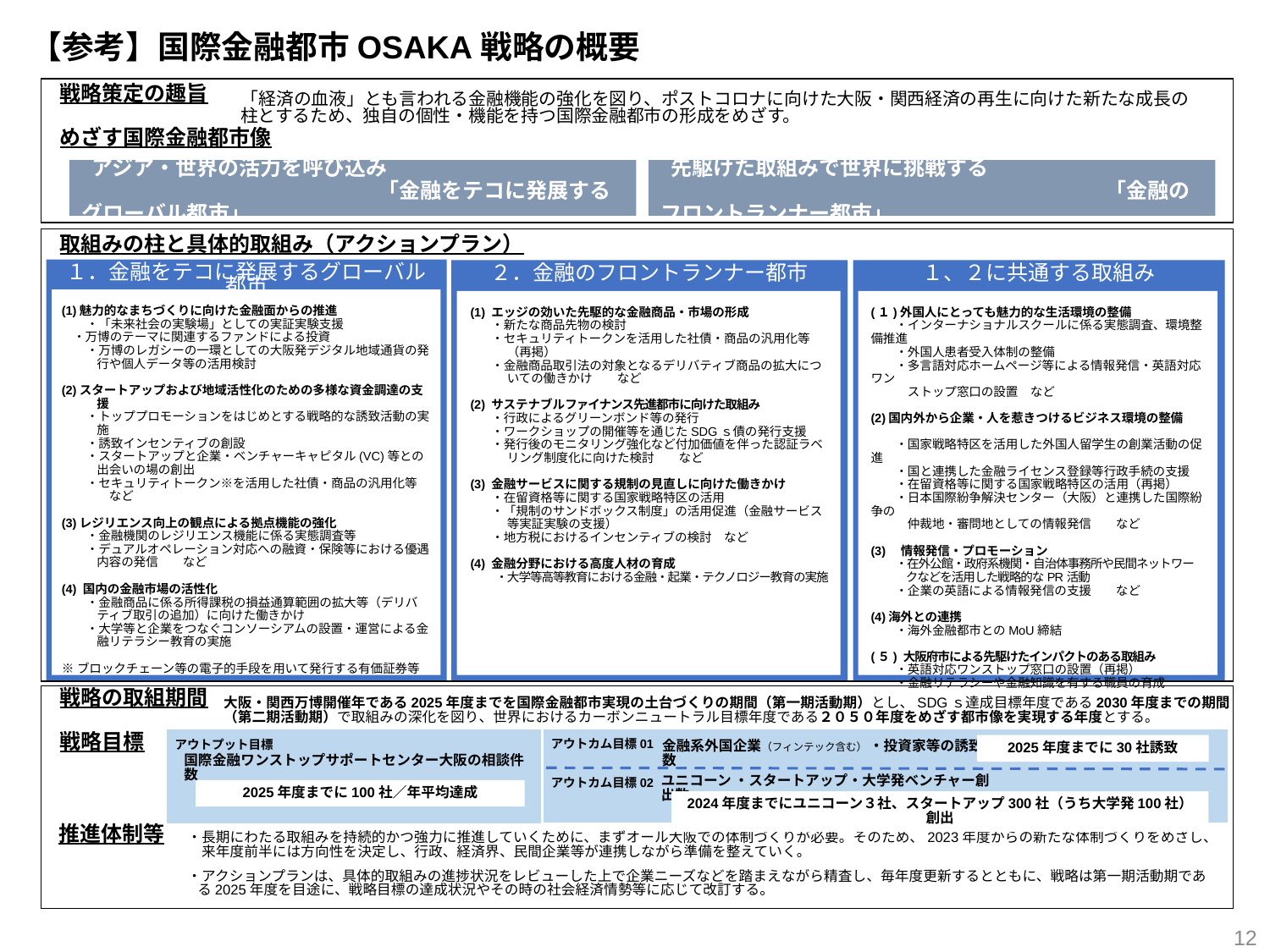

【参考】国際金融都市OSAKA戦略の概要

　「経済の血液」とも言われる金融機能の強化を図り、ポストコロナに向けた大阪・関西経済の再生に向けた新たな成長の柱とするため、独自の個性・機能を持つ国際金融都市の形成をめざす。
戦略策定の趣旨
めざす国際金融都市像
 アジア・世界の活力を呼び込み
　　　　　　　　　　　　　　「金融をテコに発展するグローバル都市」
 先駆けた取組みで世界に挑戦する
　　　　　　　　　　　　　　　　　　　　　「金融のフロントランナー都市」

取組みの柱と具体的取組み（アクションプラン）
１．金融をテコに発展するグローバル都市
２．金融のフロントランナー都市
１、２に共通する取組み
(1)魅力的なまちづくりに向けた金融面からの推進
　　・「未来社会の実験場」としての実証実験支援
   ・万博のテーマに関連するファンドによる投資
　　・万博のレガシーの一環としての大阪発デジタル地域通貨の発行や個人データ等の活用検討

(2)スタートアップおよび地域活性化のための多様な資金調達の支援
　　・トッププロモーションをはじめとする戦略的な誘致活動の実施
　　・誘致インセンティブの創設
　　・スタートアップと企業・ベンチャーキャピタル(VC)等との出会いの場の創出
　　・セキュリティトークン※を活用した社債・商品の汎用化等　　など

(3)レジリエンス向上の観点による拠点機能の強化
　　・金融機関のレジリエンス機能に係る実態調査等
　　・デュアルオペレーション対応への融資・保険等における優遇内容の発信　　など

(4) 国内の金融市場の活性化
　　・金融商品に係る所得課税の損益通算範囲の拡大等（デリバティブ取引の追加）に向けた働きかけ
　　・大学等と企業をつなぐコンソーシアムの設置・運営による金融リテラシー教育の実施

※ブロックチェーン等の電子的手段を用いて発行する有価証券等
 (1) エッジの効いた先駆的な金融商品・市場の形成
　　・新たな商品先物の検討
　　・セキュリティトークンを活用した社債・商品の汎用化等（再掲）
　　・金融商品取引法の対象となるデリバティブ商品の拡大についての働きかけ　　など

 (2) サステナブルファイナンス先進都市に向けた取組み
　　・行政によるグリーンボンド等の発行
　　・ワークショップの開催等を通じたSDGｓ債の発行支援
　　・発行後のモニタリング強化など付加価値を伴った認証ラベリング制度化に向けた検討　　など

 (3) 金融サービスに関する規制の見直しに向けた働きかけ
　　・在留資格等に関する国家戦略特区の活用
　　・「規制のサンドボックス制度」の活用促進（金融サービス等実証実験の支援）
　　・地方税におけるインセンティブの検討　など

 (4) 金融分野における高度人材の育成
 　　・大学等高等教育における金融・起業・テクノロジー教育の実施

(１)外国人にとっても魅力的な生活環境の整備
　　・インターナショナルスクールに係る実態調査、環境整備推進
　　・外国人患者受入体制の整備
　　・多言語対応ホームページ等による情報発信・英語対応ワン
　　　ストップ窓口の設置　など

(2)国内外から企業・人を惹きつけるビジネス環境の整備
　　・国家戦略特区を活用した外国人留学生の創業活動の促進
　　・国と連携した金融ライセンス登録等行政手続の支援
　　・在留資格等に関する国家戦略特区の活用（再掲）
　　・日本国際紛争解決センター（大阪）と連携した国際紛争の
　　　仲裁地・審問地としての情報発信　　など

(3)　情報発信・プロモーション
　　・在外公館・政府系機関・自治体事務所や民間ネットワークなどを活用した戦略的なPR活動
　　・企業の英語による情報発信の支援　　など

(4)海外との連携
　　・海外金融都市とのMoU締結

(５) 大阪府市による先駆けたインパクトのある取組み
　　・英語対応ワンストップ窓口の設置（再掲）
　　・金融リテラシーや金融知識を有する職員の育成

大阪・関西万博開催年である2025年度までを国際金融都市実現の土台づくりの期間（第一期活動期）とし、SDGｓ達成目標年度である2030年度までの期間
（第二期活動期）で取組みの深化を図り、世界におけるカーボンニュートラル目標年度である２０５０年度をめざす都市像を実現する年度とする。
戦略の取組期間
アウトカム目標01
アウトプット目標

戦略目標
金融系外国企業（フィンテック含む） ・投資家等の誘致数
2025年度までに30社誘致
国際金融ワンストップサポートセンター大阪の相談件数
ユニコーン ・スタートアップ・大学発ベンチャー創出数
アウトカム目標02
2025年度までに100社／年平均達成
2024年度までにユニコーン３社、スタートアップ300社（うち大学発100社）創出
・長期にわたる取組みを持続的かつ強力に推進していくために、まずオール大阪での体制づくりが必要。そのため、2023年度からの新たな体制づくりをめざし、
　来年度前半には方向性を決定し、行政、経済界、民間企業等が連携しながら準備を整えていく。
・アクションプランは、具体的取組みの進捗状況をレビューした上で企業ニーズなどを踏まえながら精査し、毎年度更新するとともに、戦略は第一期活動期である2025年度を目途に、戦略目標の達成状況やその時の社会経済情勢等に応じて改訂する。
推進体制等

12